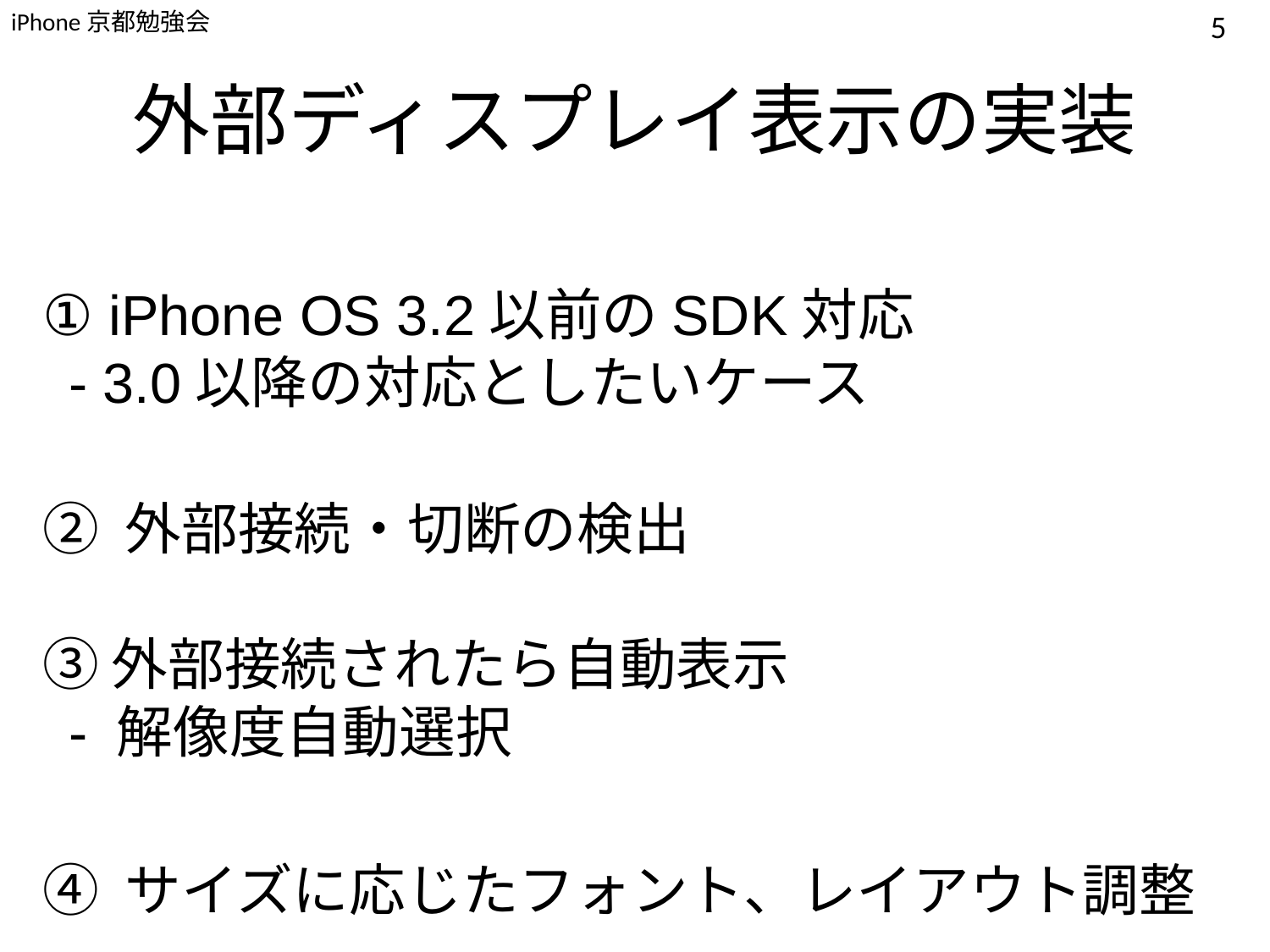

5
# 外部ディスプレイ表示の実装
① iPhone OS 3.2以前のSDK対応
 - 3.0以降の対応としたいケース
② 外部接続・切断の検出
③ 外部接続されたら自動表示
 - 解像度自動選択

④ サイズに応じたフォント、レイアウト調整